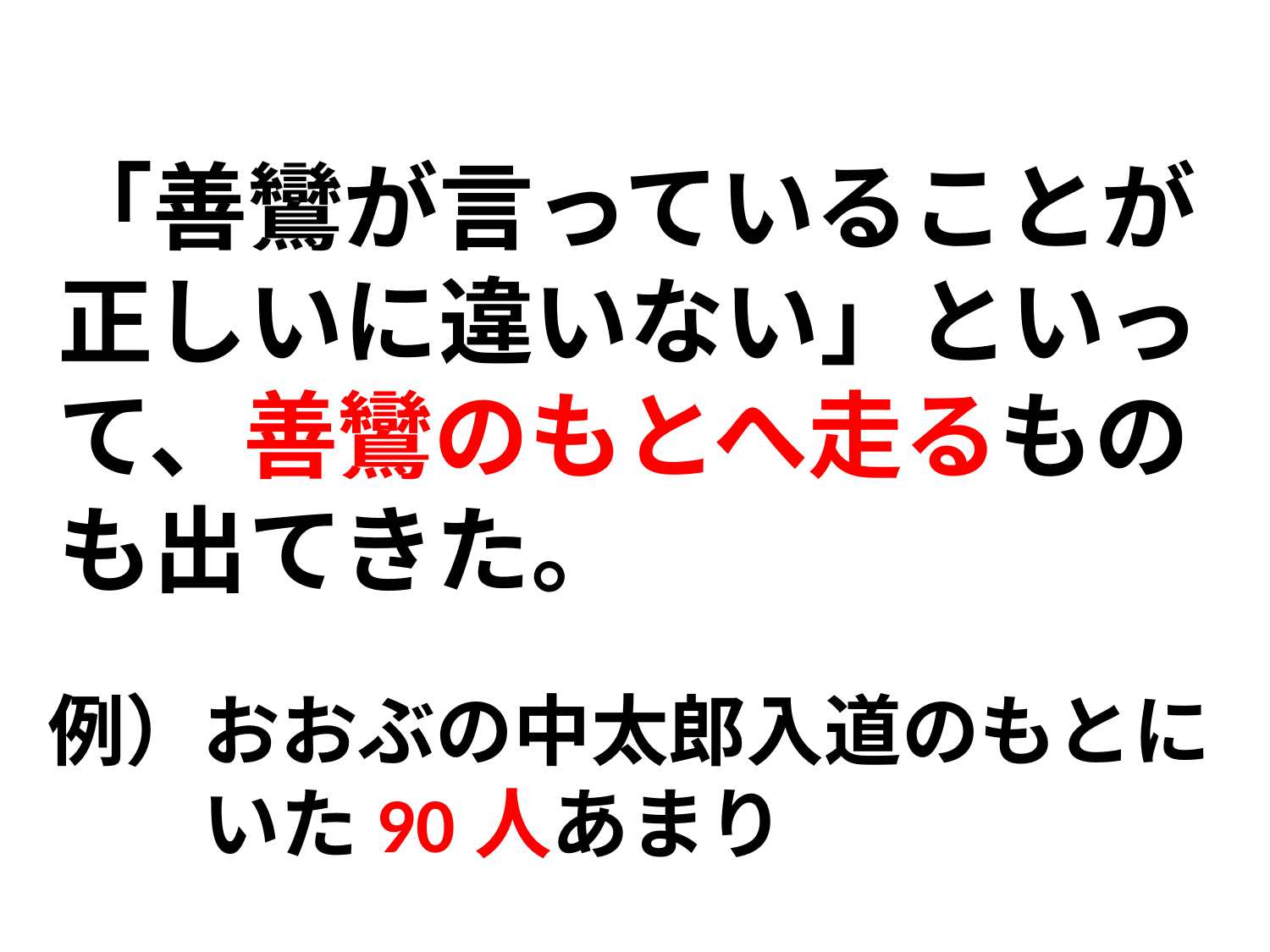

「善鸞が言っていることが正しいに違いない」といって、善鸞のもとへ走るものも出てきた。
例）おおぶの中太郎入道のもとに
　　いた90人あまり